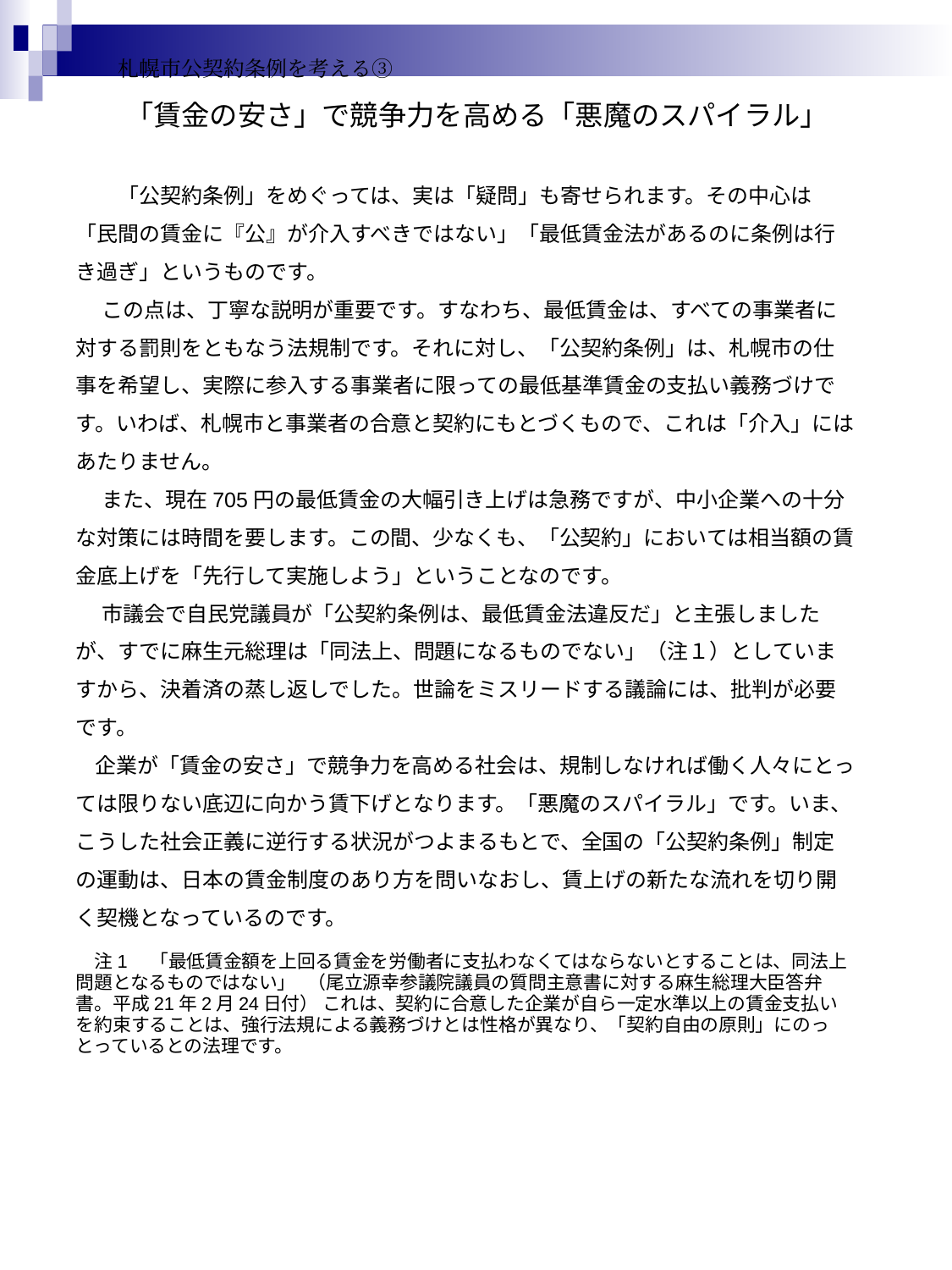

札幌市公契約条例を考える③
　　「賃金の安さ」で競争力を高める「悪魔のスパイラル」

　　「公契約条例」をめぐっては、実は「疑問」も寄せられます。その中心は「民間の賃金に『公』が介入すべきではない」「最低賃金法があるのに条例は行き過ぎ」というものです。
　 この点は、丁寧な説明が重要です。すなわち、最低賃金は、すべての事業者に対する罰則をともなう法規制です。それに対し、「公契約条例」は、札幌市の仕事を希望し、実際に参入する事業者に限っての最低基準賃金の支払い義務づけです。いわば、札幌市と事業者の合意と契約にもとづくもので、これは「介入」にはあたりません。
　 また、現在705円の最低賃金の大幅引き上げは急務ですが、中小企業への十分な対策には時間を要します。この間、少なくも、「公契約」においては相当額の賃金底上げを「先行して実施しよう」ということなのです。
　 市議会で自民党議員が「公契約条例は、最低賃金法違反だ」と主張しましたが、すでに麻生元総理は「同法上、問題になるものでない」（注１）としていますから、決着済の蒸し返しでした。世論をミスリードする議論には、批判が必要です。
   企業が「賃金の安さ」で競争力を高める社会は、規制しなければ働く人々にとっては限りない底辺に向かう賃下げとなります。「悪魔のスパイラル」です。いま、こうした社会正義に逆行する状況がつよまるもとで、全国の「公契約条例」制定の運動は、日本の賃金制度のあり方を問いなおし、賃上げの新たな流れを切り開く契機となっているのです。

　注1　「最低賃金額を上回る賃金を労働者に支払わなくてはならないとすることは、同法上問題となるものではない」   （尾立源幸参議院議員の質問主意書に対する麻生総理大臣答弁書。平成21年2月24日付） これは、契約に合意した企業が自ら一定水準以上の賃金支払いを約束することは、強行法規による義務づけとは性格が異なり、「契約自由の原則」にのっとっているとの法理です。